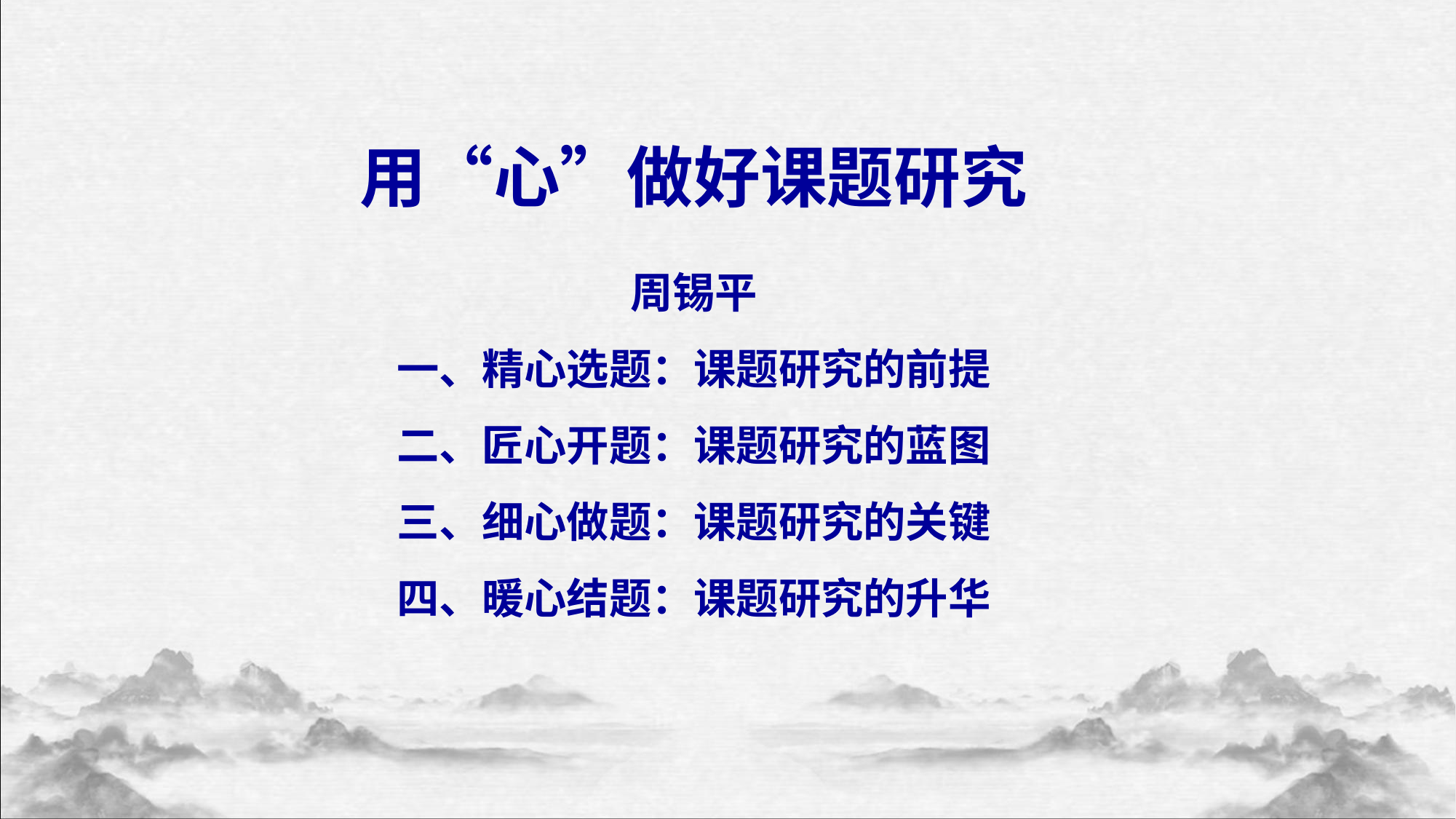

用“心”做好课题研究
周锡平
一、精心选题：课题研究的前提
二、匠心开题：课题研究的蓝图
三、细心做题：课题研究的关键
四、暖心结题：课题研究的升华